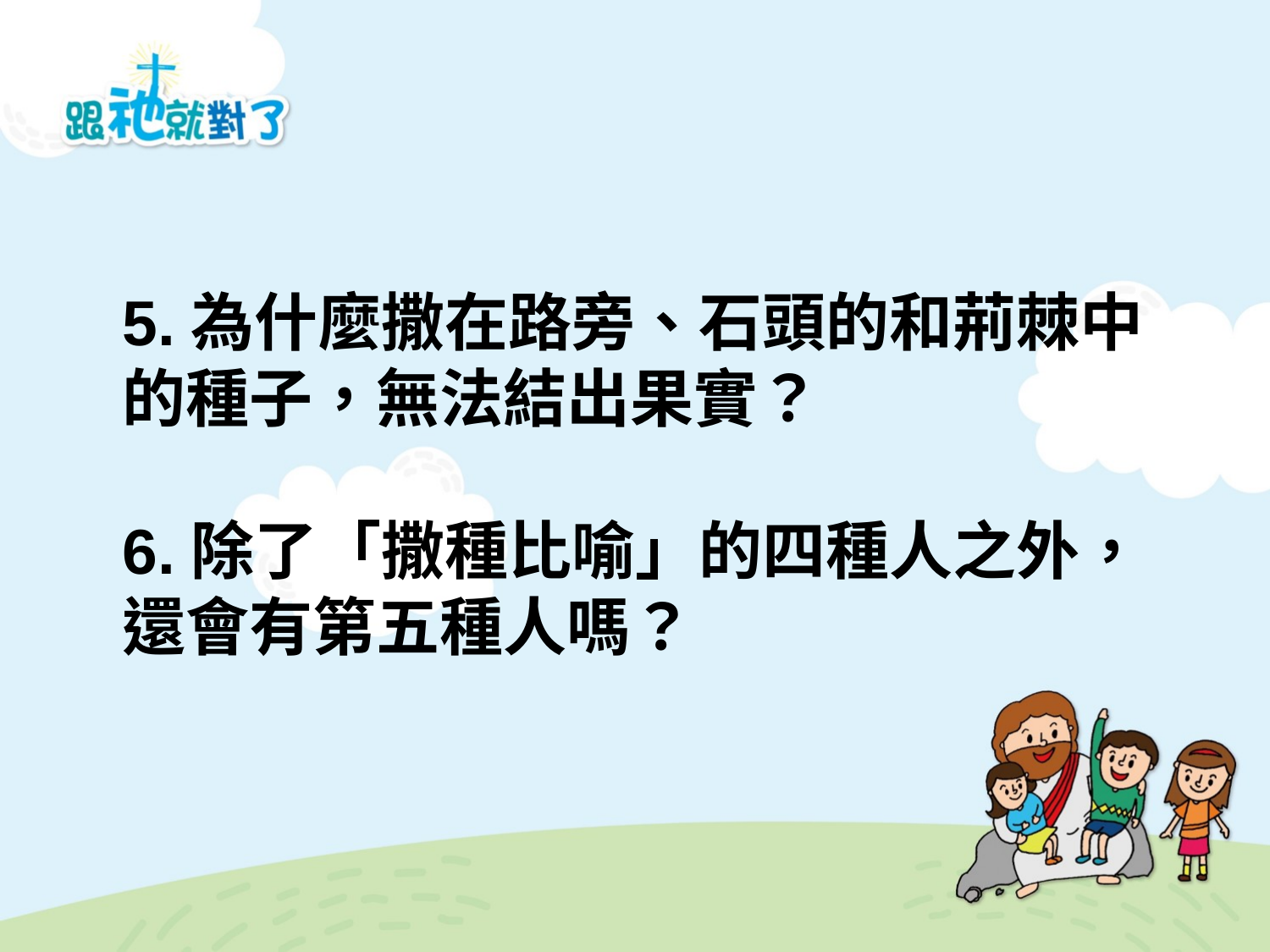

5.為什麼撒在路旁、石頭的和荊棘中的種子，無法結出果實？

6.除了「撒種比喻」的四種人之外，還會有第五種人嗎？